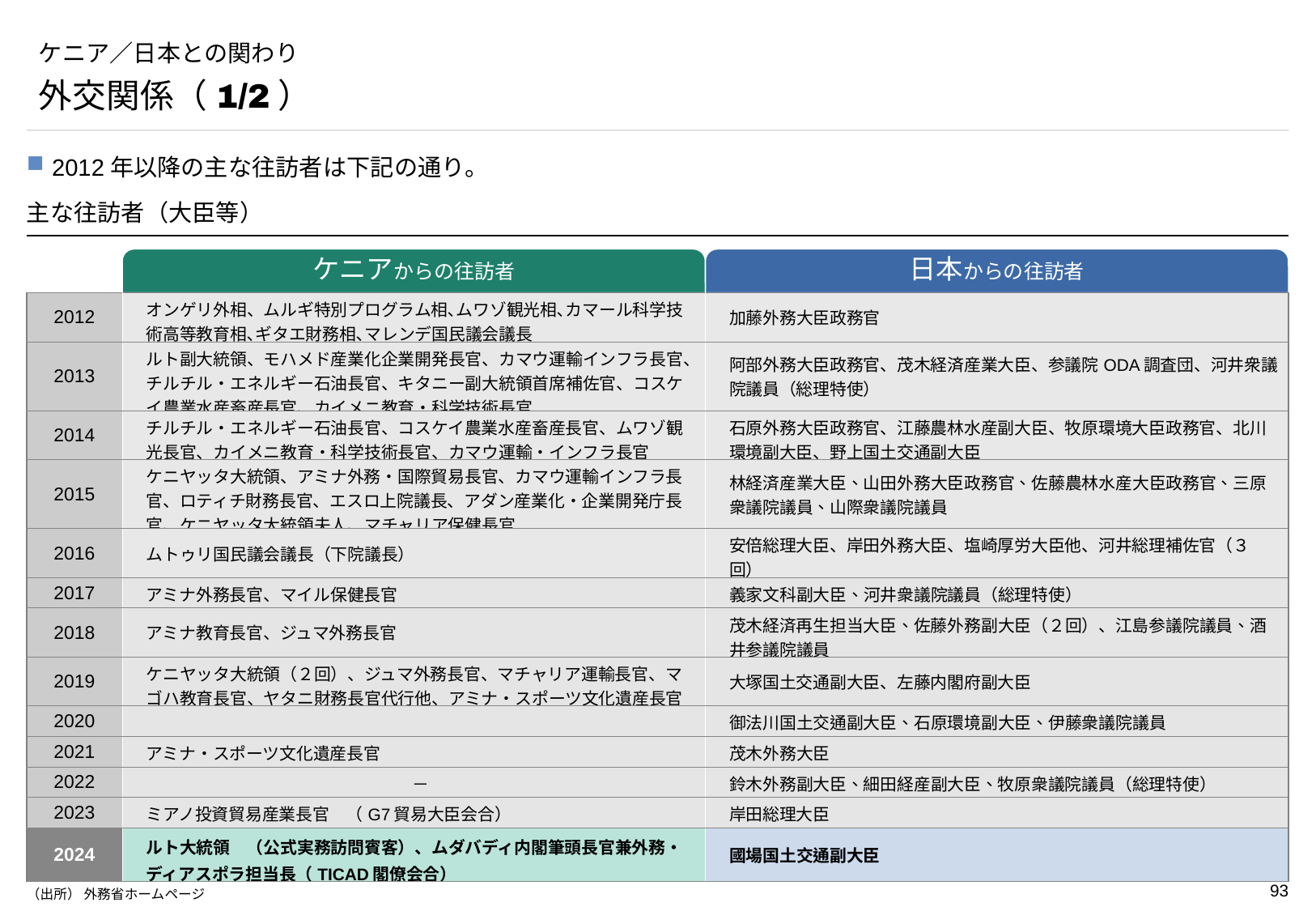

# ケニア／日本との関わり
外交関係（1/2）
2012年以降の主な往訪者は下記の通り。
主な往訪者（大臣等）
ケニアからの往訪者
日本からの往訪者
| 2012 | オンゲリ外相、ムルギ特別プログラム相､ムワゾ観光相､カマール科学技術高等教育相､ギタエ財務相､マレンデ国民議会議長 | 加藤外務大臣政務官 |
| --- | --- | --- |
| 2013 | ルト副大統領、モハメド産業化企業開発長官、カマウ運輸インフラ長官、チルチル・エネルギー石油長官、キタニー副大統領首席補佐官、コスケイ農業水産畜産長官、カイメニ教育・科学技術長官 | 阿部外務大臣政務官、茂木経済産業大臣、参議院ODA調査団、河井衆議院議員（総理特使） |
| 2014 | チルチル・エネルギー石油長官、コスケイ農業水産畜産長官、ムワゾ観光長官、カイメニ教育・科学技術長官、カマウ運輸・インフラ長官 | 石原外務大臣政務官、江藤農林水産副大臣、牧原環境大臣政務官、北川環境副大臣、野上国土交通副大臣 |
| 2015 | ケニヤッタ大統領、アミナ外務・国際貿易長官、カマウ運輸インフラ長官、ロティチ財務長官、エスロ上院議長、アダン産業化・企業開発庁長官、ケニヤッタ大統領夫人、マチャリア保健長官 | 林経済産業大臣、山田外務大臣政務官、佐藤農林水産大臣政務官、三原衆議院議員、山際衆議院議員 |
| 2016 | ムトゥリ国民議会議長（下院議長） | 安倍総理大臣、岸田外務大臣、塩崎厚労大臣他、河井総理補佐官（３回） |
| 2017 | アミナ外務長官、マイル保健長官 | 義家文科副大臣、河井衆議院議員（総理特使） |
| 2018 | アミナ教育長官、ジュマ外務長官 | 茂木経済再生担当大臣、佐藤外務副大臣（２回）、江島参議院議員、酒井参議院議員 |
| 2019 | ケニヤッタ大統領（２回）、ジュマ外務長官、マチャリア運輸長官、マゴハ教育長官、ヤタニ財務長官代行他、アミナ・スポーツ文化遺産長官 | 大塚国土交通副大臣、左藤内閣府副大臣 |
| 2020 |  | 御法川国土交通副大臣、石原環境副大臣、伊藤衆議院議員 |
| 2021 | アミナ・スポーツ文化遺産長官 | 茂木外務大臣 |
| 2022 | － | 鈴木外務副大臣、細田経産副大臣、牧原衆議院議員（総理特使） |
| 2023 | ミアノ投資貿易産業長官　（G7貿易大臣会合） | 岸田総理大臣 |
| 2024 | ルト大統領　（公式実務訪問賓客）、ムダバディ内閣筆頭長官兼外務・ディアスポラ担当長（TICAD閣僚会合） | 國場国土交通副大臣 |
（出所） 外務省ホームページ